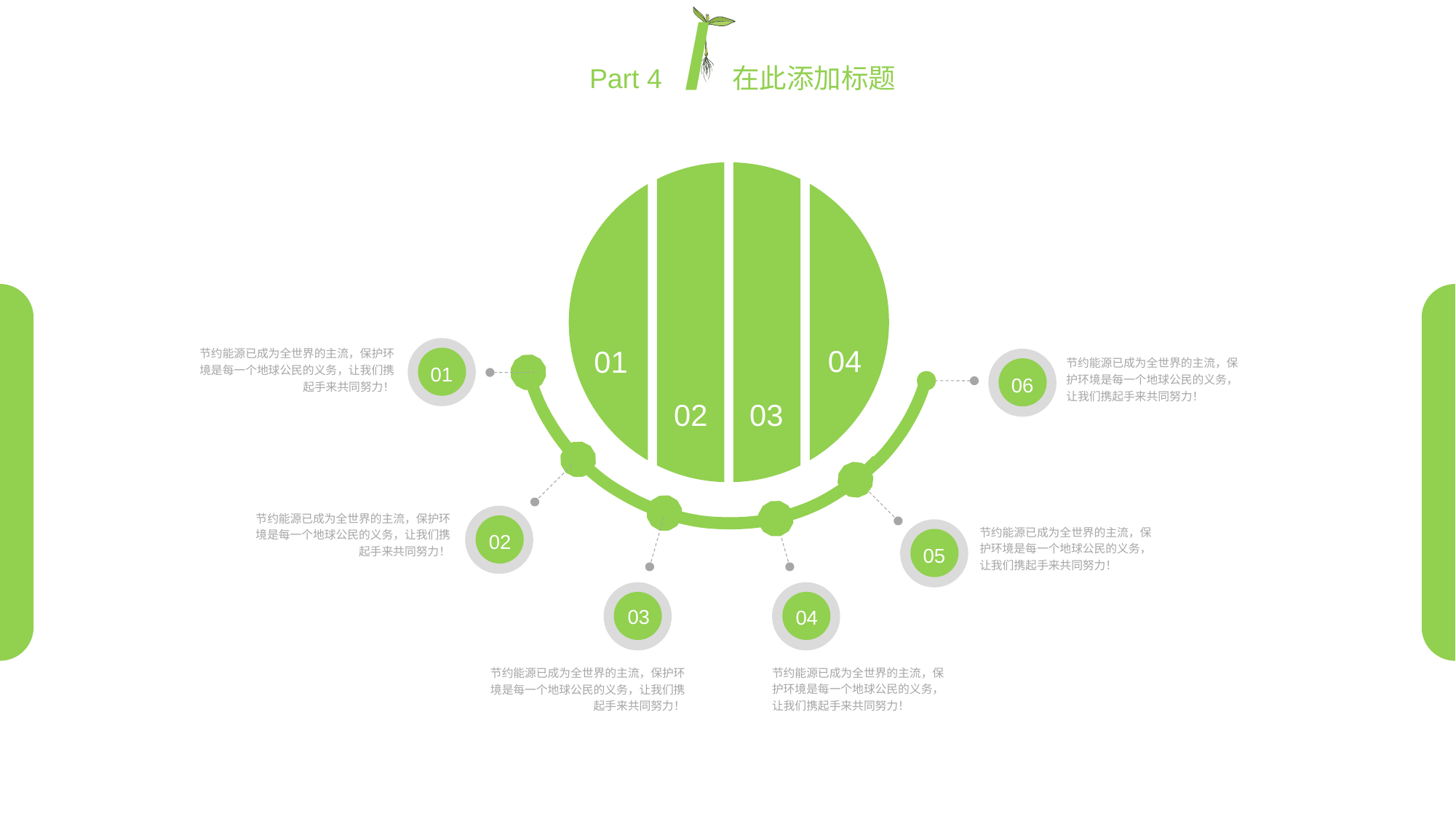

Part 4   /在此添加标题

04
01
节约能源已成为全世界的主流，保护环境是每一个地球公民的义务，让我们携起手来共同努力！

01
节约能源已成为全世界的主流，保护环境是每一个地球公民的义务，让我们携起手来共同努力！

06

02
03

节约能源已成为全世界的主流，保护环境是每一个地球公民的义务，让我们携起手来共同努力！

02

节约能源已成为全世界的主流，保护环境是每一个地球公民的义务，让我们携起手来共同努力！

05

04

03
节约能源已成为全世界的主流，保护环境是每一个地球公民的义务，让我们携起手来共同努力！
节约能源已成为全世界的主流，保护环境是每一个地球公民的义务，让我们携起手来共同努力！